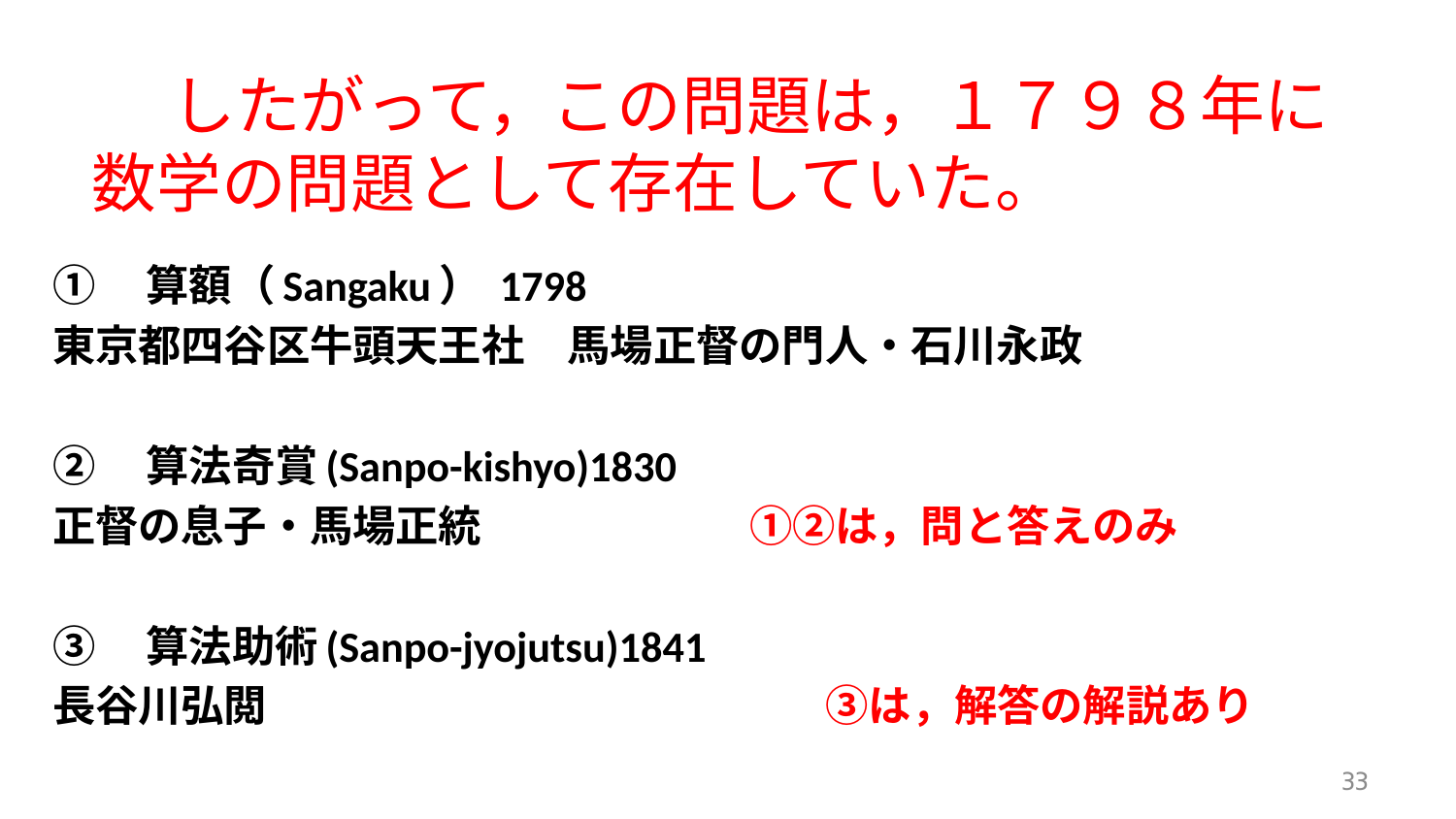

したがって，この問題は，１７９８年に数学の問題として存在していた。
①　算額（Sangaku） 1798
東京都四谷区牛頭天王社　馬場正督の門人・石川永政

②　算法奇賞(Sanpo-kishyo)1830
正督の息子・馬場正統 　　　　　　①②は，問と答えのみ

③　算法助術(Sanpo-jyojutsu)1841
長谷川弘閲　　　　　　　　　　　　　③は，解答の解説あり
33